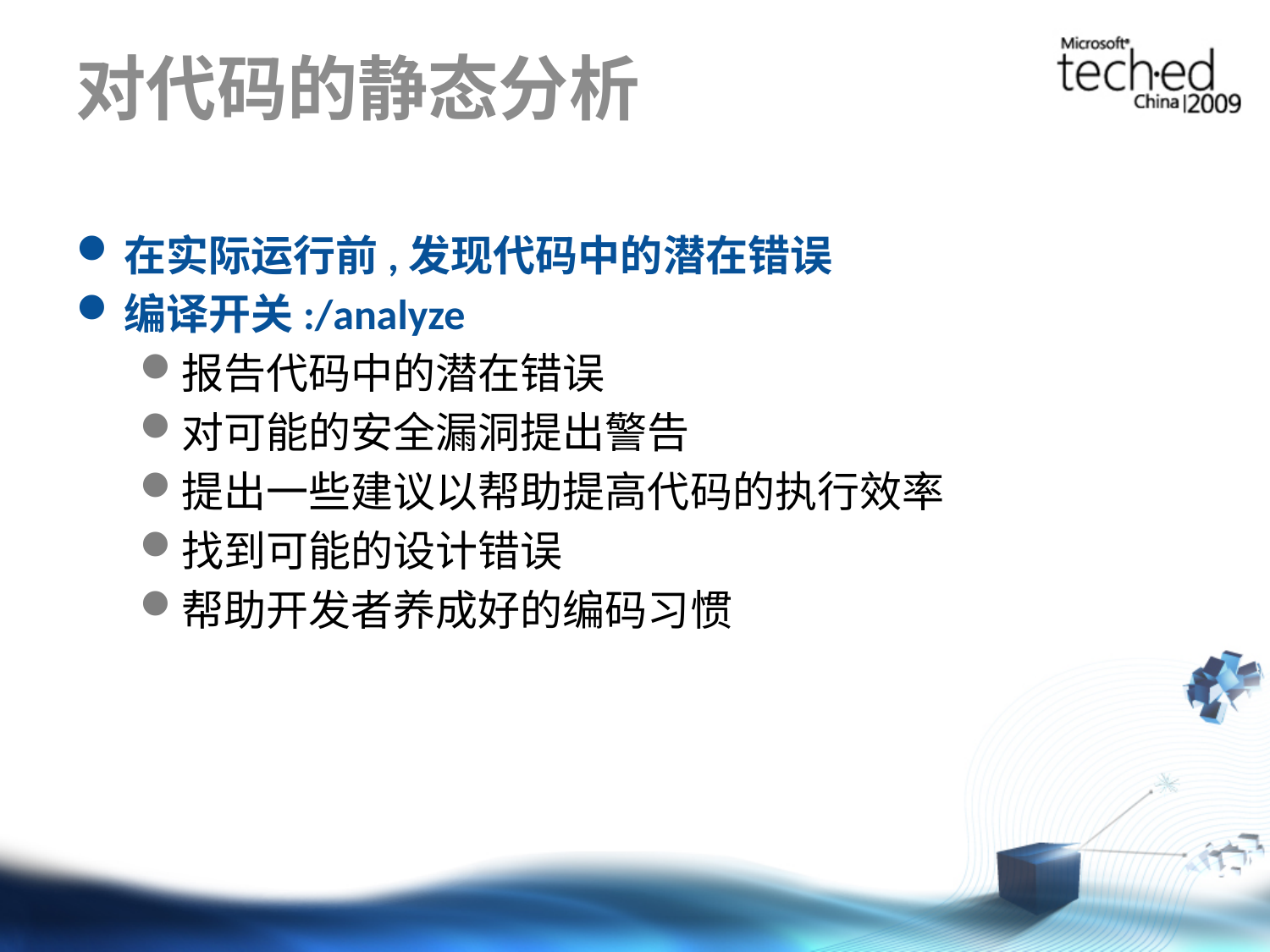

# 对代码的静态分析
在实际运行前,发现代码中的潜在错误
编译开关:/analyze
报告代码中的潜在错误
对可能的安全漏洞提出警告
提出一些建议以帮助提高代码的执行效率
找到可能的设计错误
帮助开发者养成好的编码习惯